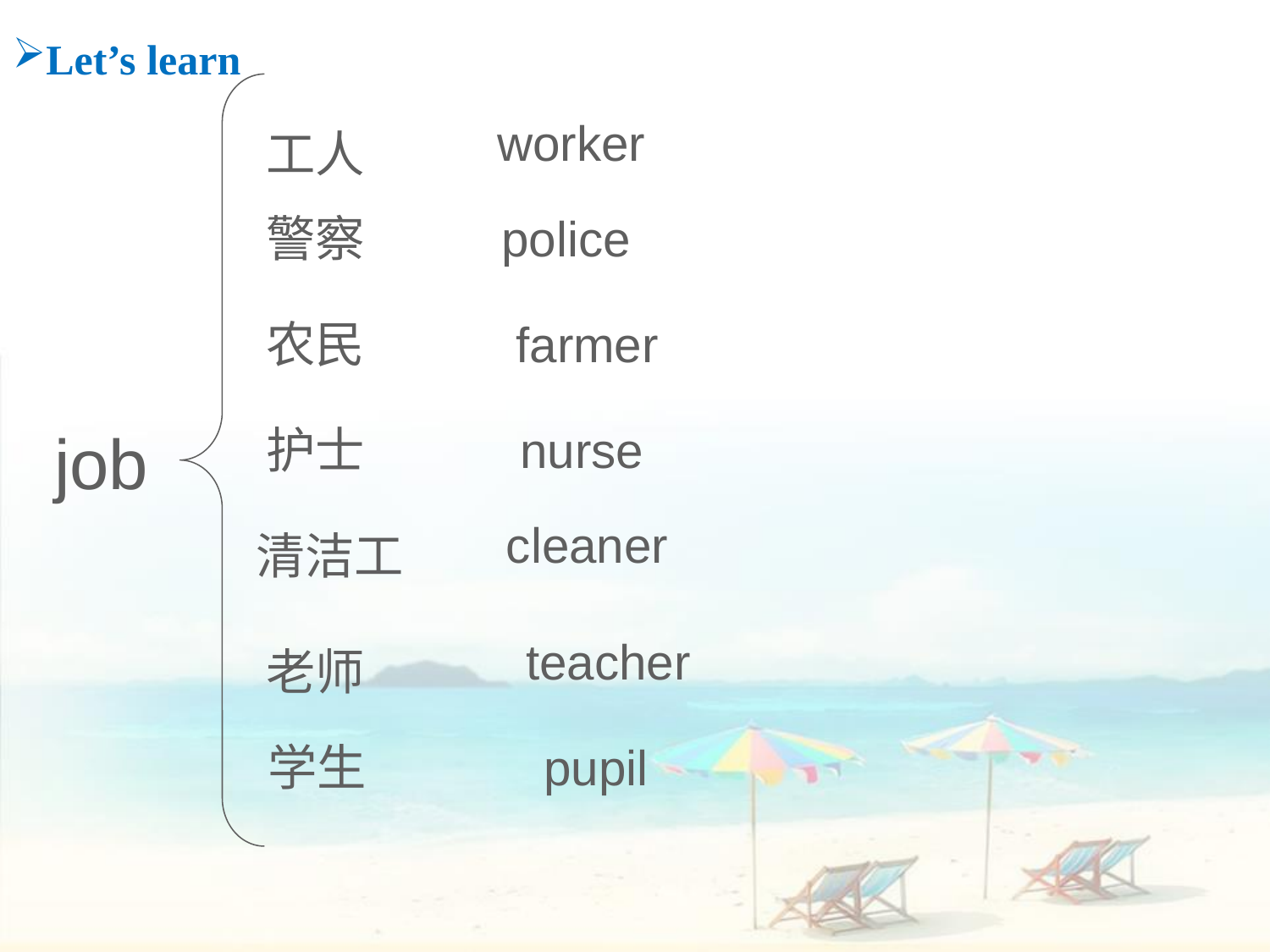

Let’s learn

worker
工人
警察
police
农民
farmer
  job

护士
nurse
cleaner
清洁工
teacher
老师
学生
pupil